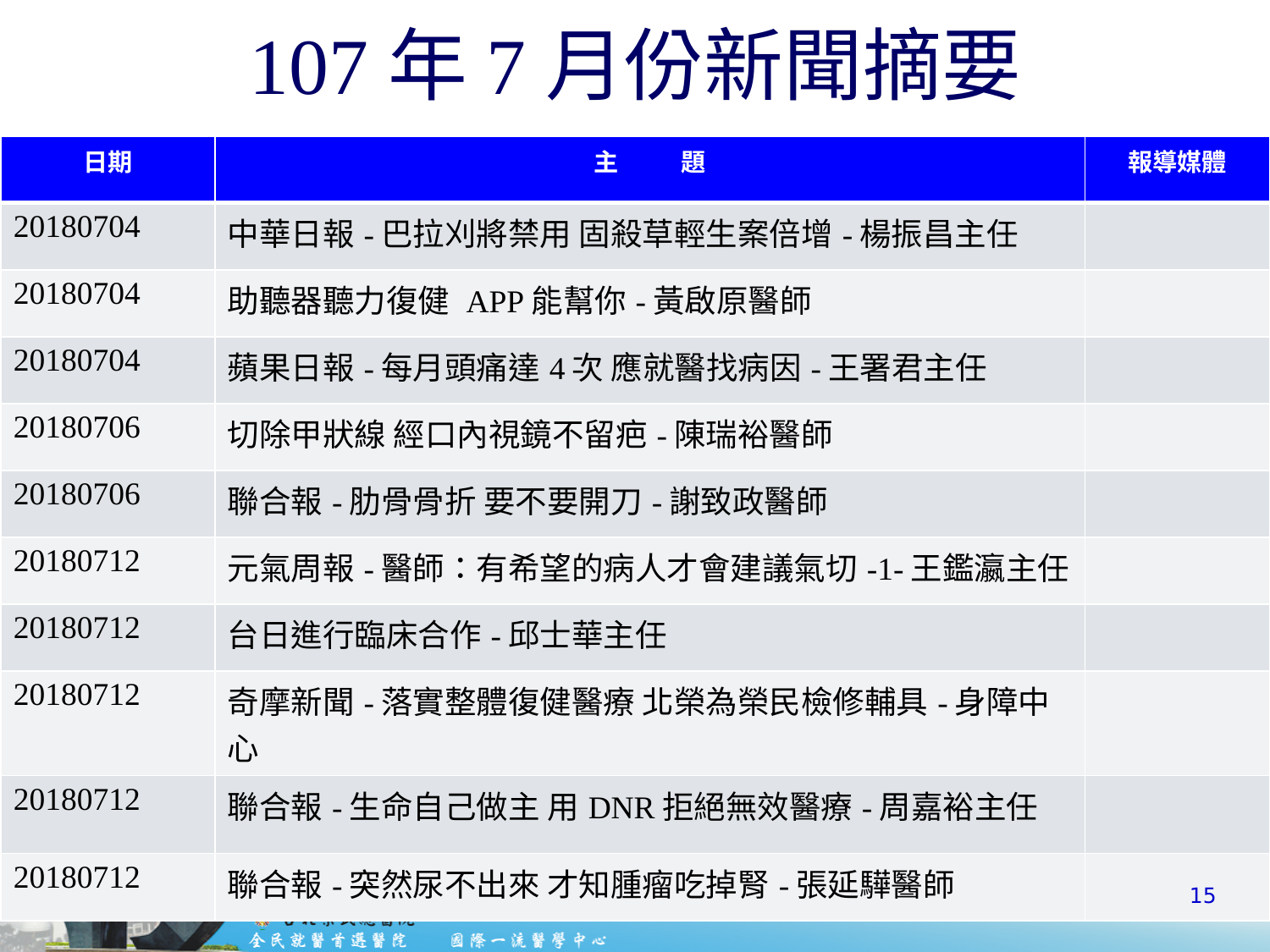

# 107年7月份新聞摘要
| 日期 | 主 題 | 報導媒體 |
| --- | --- | --- |
| 20180704 | 中華日報-巴拉刈將禁用 固殺草輕生案倍增-楊振昌主任 |  |
| 20180704 | 助聽器聽力復健 APP能幫你-黃啟原醫師 |  |
| 20180704 | 蘋果日報-每月頭痛達4次 應就醫找病因-王署君主任 |  |
| 20180706 | 切除甲狀線 經口內視鏡不留疤-陳瑞裕醫師 |  |
| 20180706 | 聯合報-肋骨骨折 要不要開刀-謝致政醫師 |  |
| 20180712 | 元氣周報-醫師：有希望的病人才會建議氣切-1-王鑑瀛主任 |  |
| 20180712 | 台日進行臨床合作-邱士華主任 |  |
| 20180712 | 奇摩新聞-落實整體復健醫療 北榮為榮民檢修輔具-身障中心 |  |
| 20180712 | 聯合報-生命自己做主 用DNR拒絕無效醫療-周嘉裕主任 |  |
| 20180712 | 聯合報-突然尿不出來 才知腫瘤吃掉腎-張延驊醫師 |  |
15